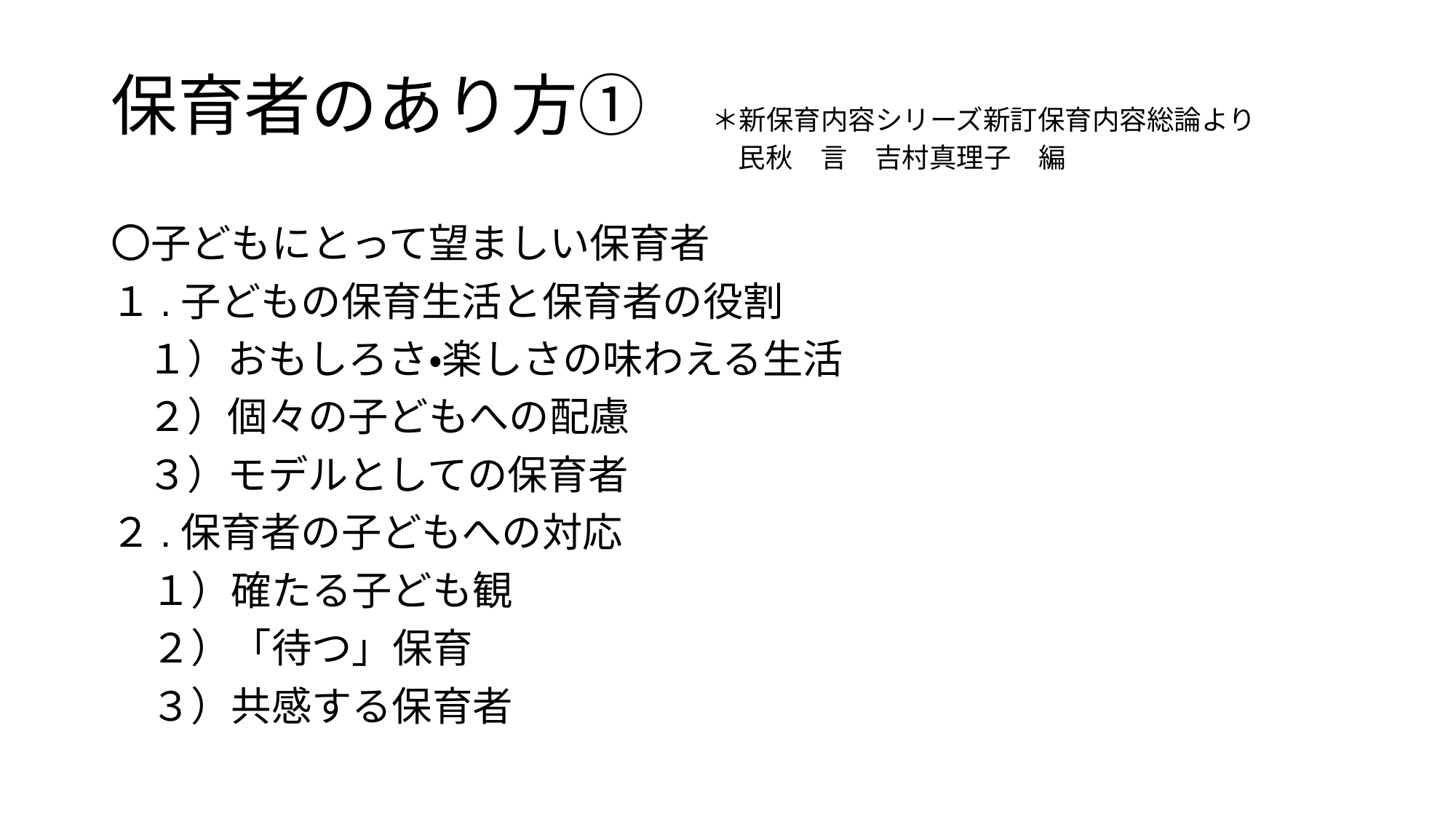

# 保育者のあり方①　＊新保育内容シリーズ新訂保育内容総論より 　　　　　　　　　　　　　　　　　　　　　　　民秋　言　吉村真理子　編
〇子どもにとって望ましい保育者
１.子どもの保育生活と保育者の役割
   １）おもしろさ・楽しさの味わえる生活
   ２）個々の子どもへの配慮
   ３）モデルとしての保育者
２.保育者の子どもへの対応
　１）確たる子ども観
　２）「待つ」保育
　３）共感する保育者